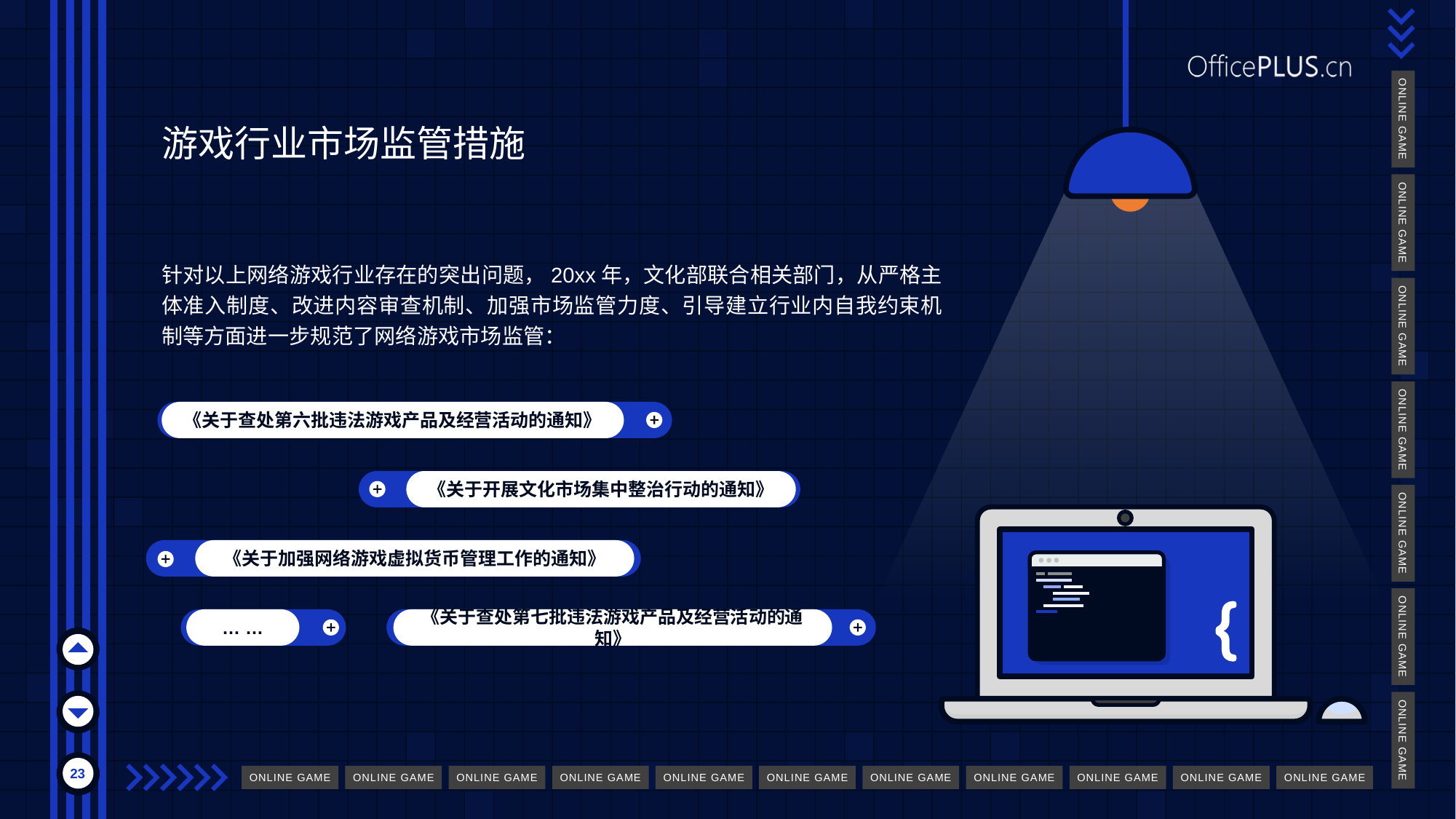

# 游戏行业市场监管措施
针对以上网络游戏行业存在的突出问题，20xx年，文化部联合相关部门，从严格主体准入制度、改进内容审查机制、加强市场监管力度、引导建立行业内自我约束机制等方面进一步规范了网络游戏市场监管：

《关于查处第六批违法游戏产品及经营活动的通知》

《关于开展文化市场集中整治行动的通知》

《关于加强网络游戏虚拟货币管理工作的通知》

… …

《关于查处第七批违法游戏产品及经营活动的通知》